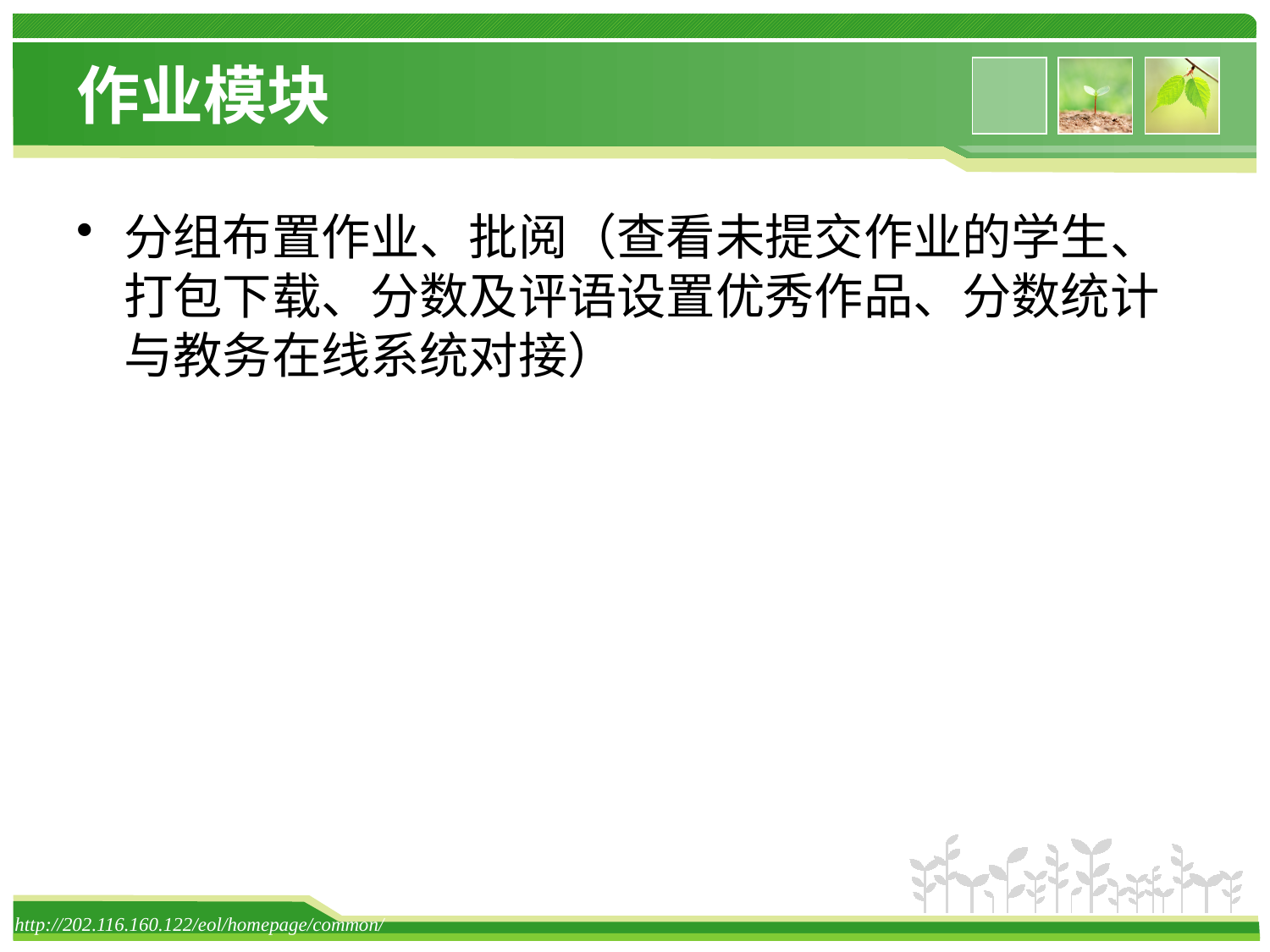

# 作业模块
分组布置作业、批阅（查看未提交作业的学生、打包下载、分数及评语设置优秀作品、分数统计与教务在线系统对接）